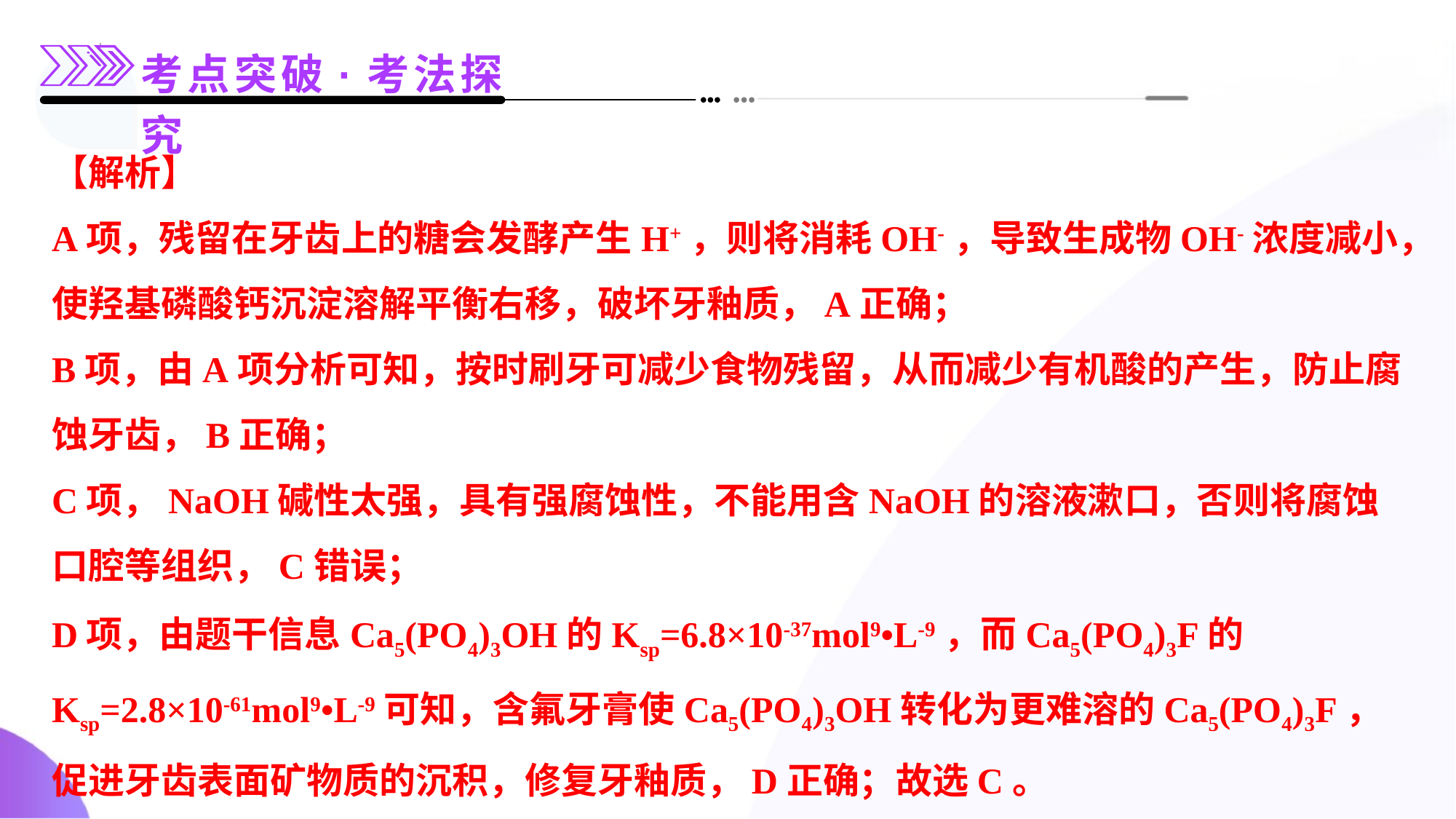

【解析】
A项，残留在牙齿上的糖会发酵产生H+，则将消耗OH-，导致生成物OH-浓度减小，使羟基磷酸钙沉淀溶解平衡右移，破坏牙釉质，A正确；
B项，由A项分析可知，按时刷牙可减少食物残留，从而减少有机酸的产生，防止腐蚀牙齿，B正确；
C项，NaOH碱性太强，具有强腐蚀性，不能用含NaOH的溶液漱口，否则将腐蚀口腔等组织，C错误；
D项，由题干信息Ca5(PO4)3OH的Ksp=6.8×10-37mol9•L-9，而Ca5(PO4)3F的Ksp=2.8×10-61mol9•L-9可知，含氟牙膏使Ca5(PO4)3OH转化为更难溶的Ca5(PO4)3F，促进牙齿表面矿物质的沉积，修复牙釉质，D正确；故选C。